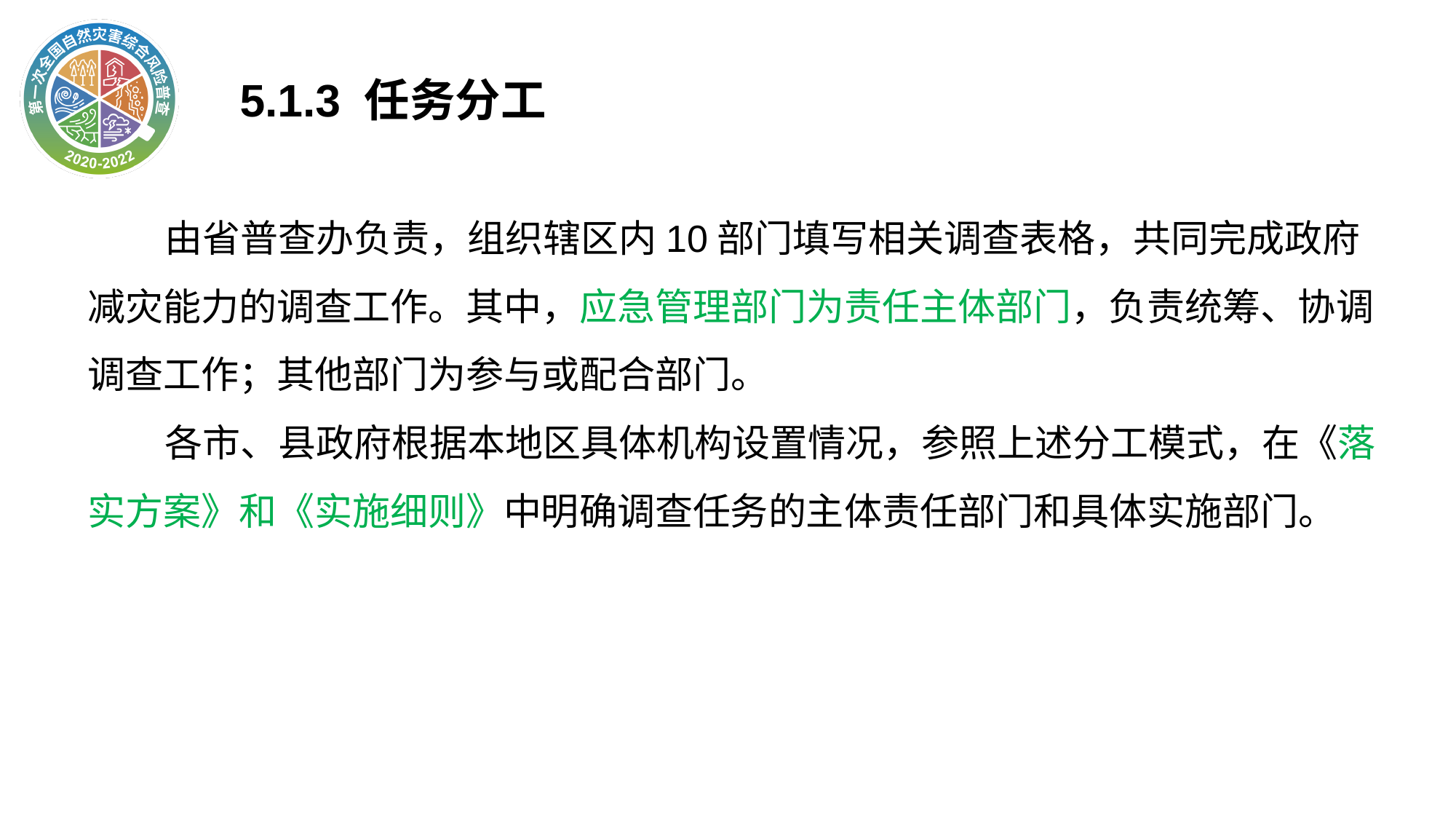

5.1.3 任务分工
        由省普查办负责，组织辖区内10部门填写相关调查表格，共同完成政府减灾能力的调查工作。其中，应急管理部门为责任主体部门，负责统筹、协调调查工作；其他部门为参与或配合部门。
        各市、县政府根据本地区具体机构设置情况，参照上述分工模式，在《落实方案》和《实施细则》中明确调查任务的主体责任部门和具体实施部门。